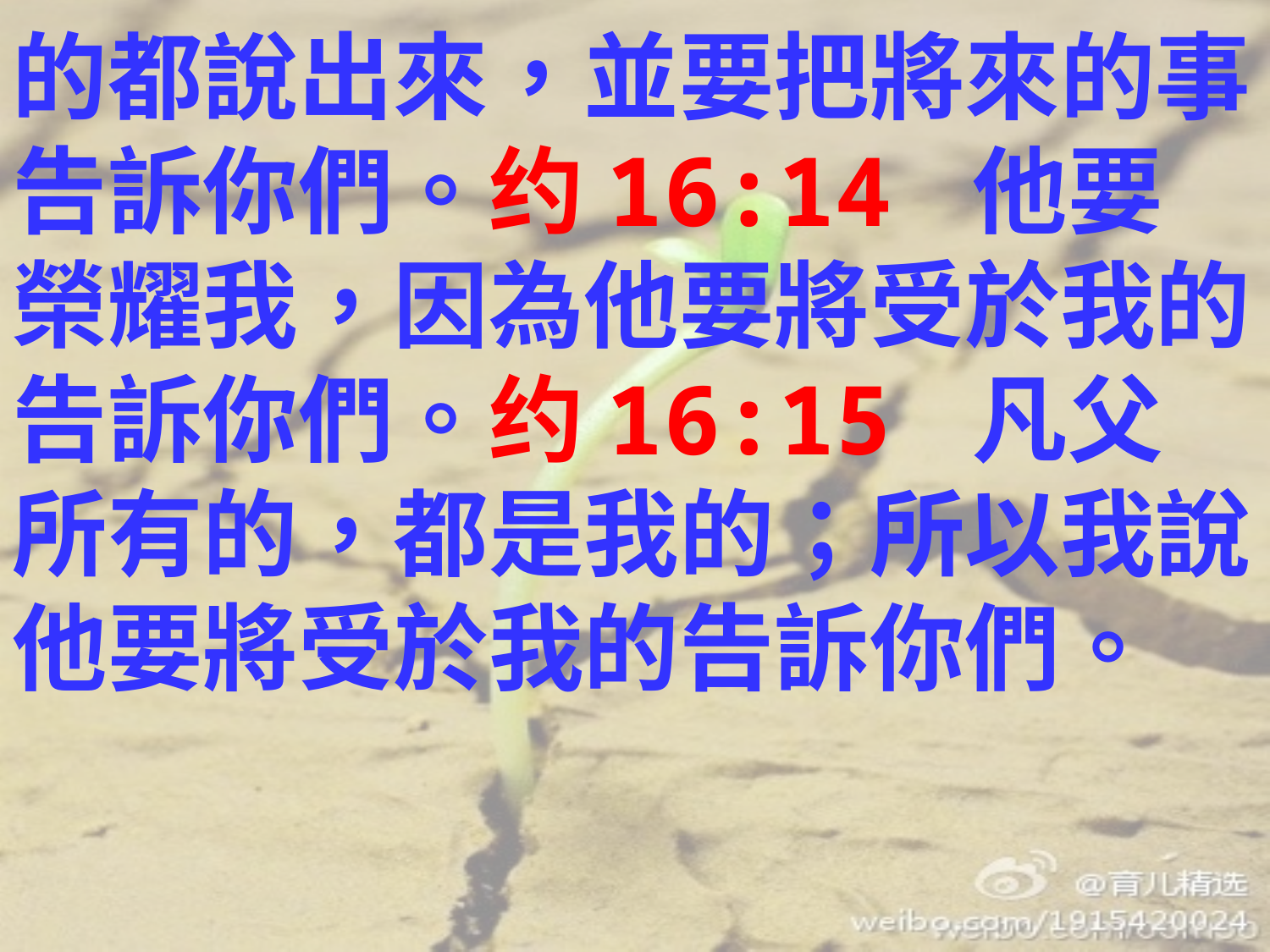

的都說出來，並要把將來的事告訴你們。约16:14 他要榮耀我，因為他要將受於我的告訴你們。约16:15 凡父所有的，都是我的；所以我說，他要將受於我的告訴你們。